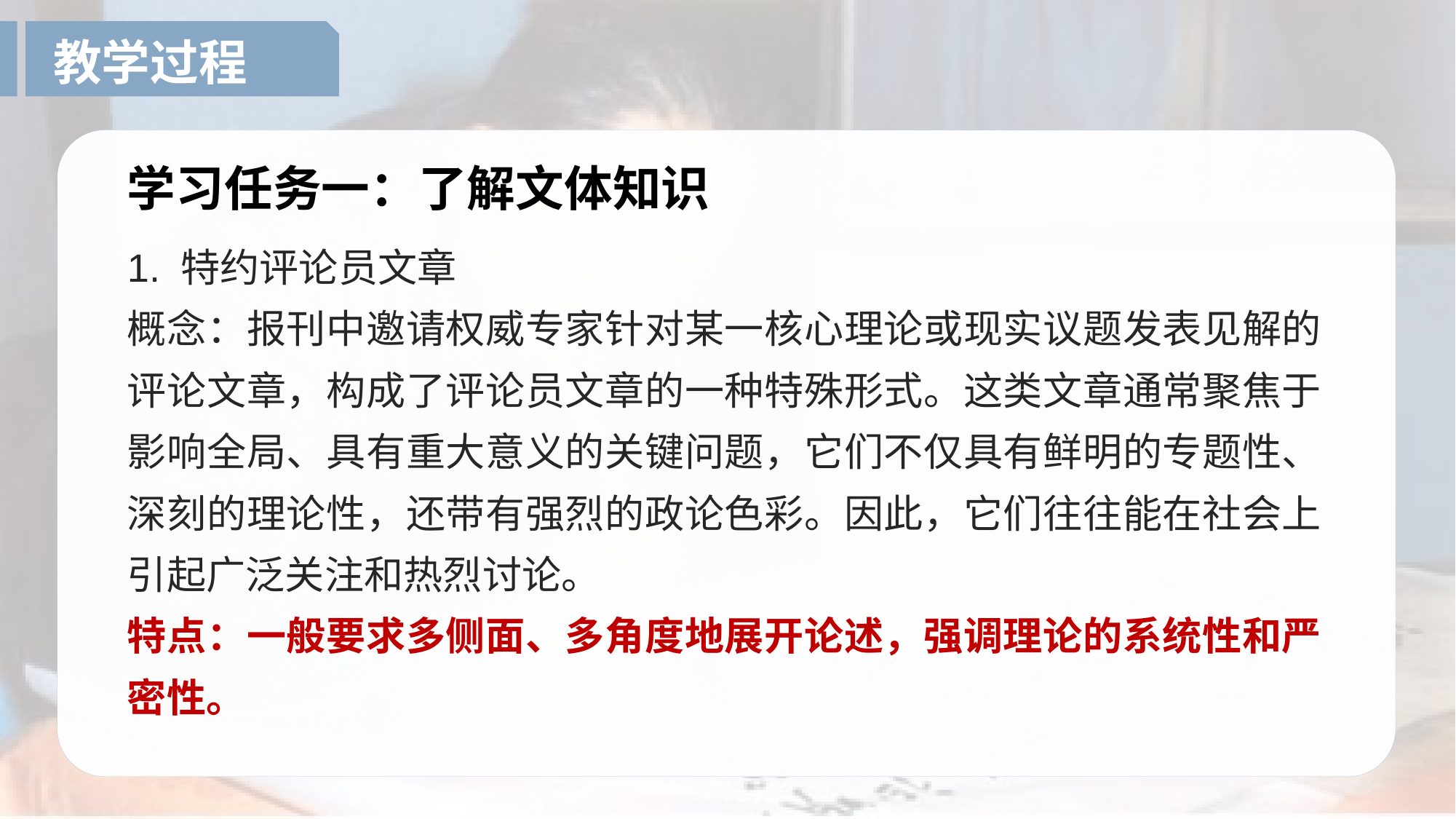

教学过程
# 学习任务一：了解文体知识

1. 特约评论员文章
概念：报刊中邀请权威专家针对某一核心理论或现实议题发表见解的评论文章，构成了评论员文章的一种特殊形式。这类文章通常聚焦于影响全局、具有重大意义的关键问题，它们不仅具有鲜明的专题性、深刻的理论性，还带有强烈的政论色彩。因此，它们往往能在社会上引起广泛关注和热烈讨论。
特点：一般要求多侧面、多角度地展开论述，强调理论的系统性和严密性。